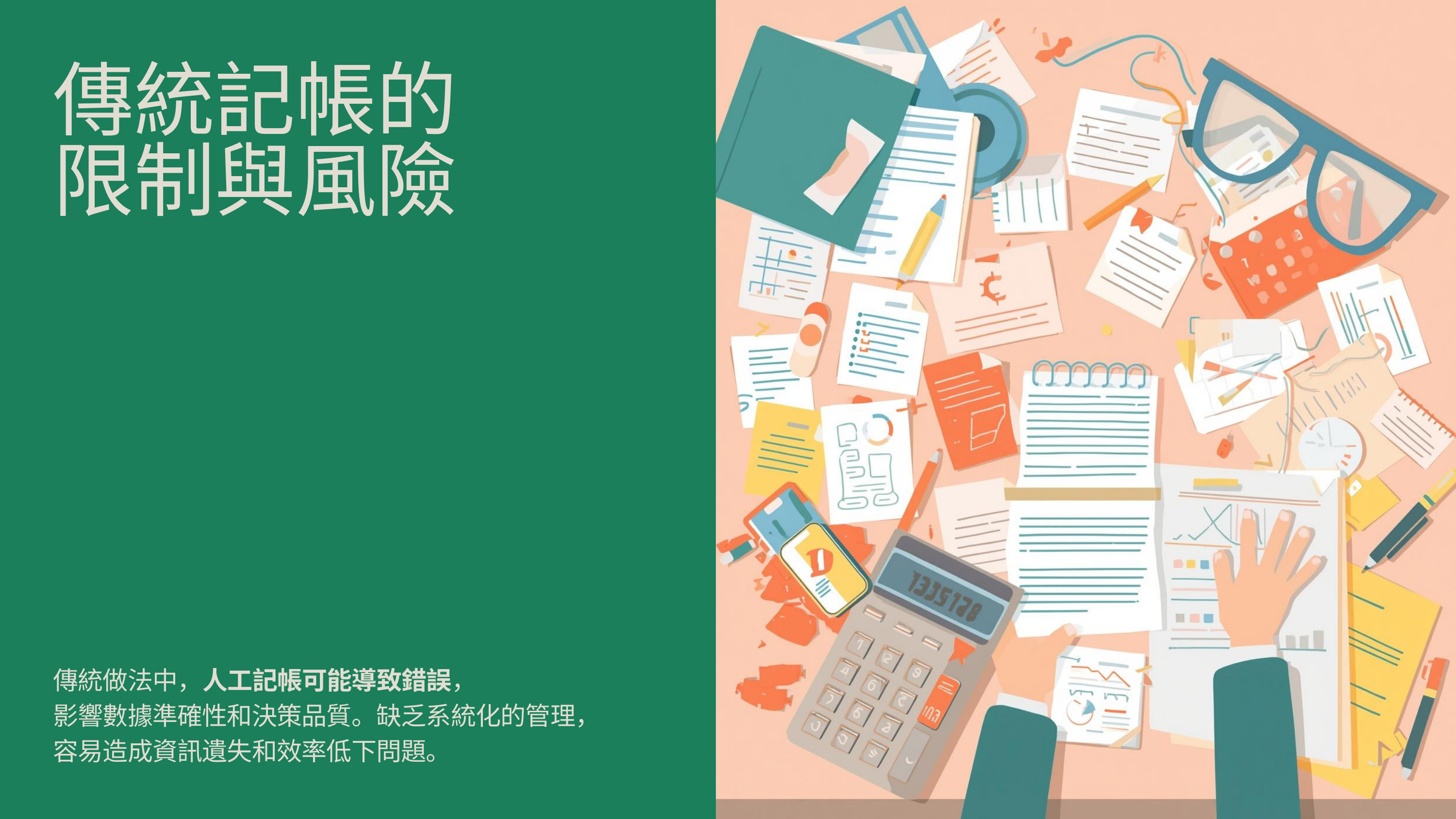

傳統記帳的
限制與風險
傳統做法中，人工記帳可能導致錯誤，
影響數據準確性和決策品質。缺乏系統化的管理，容易造成資訊遺失和效率低下問題。